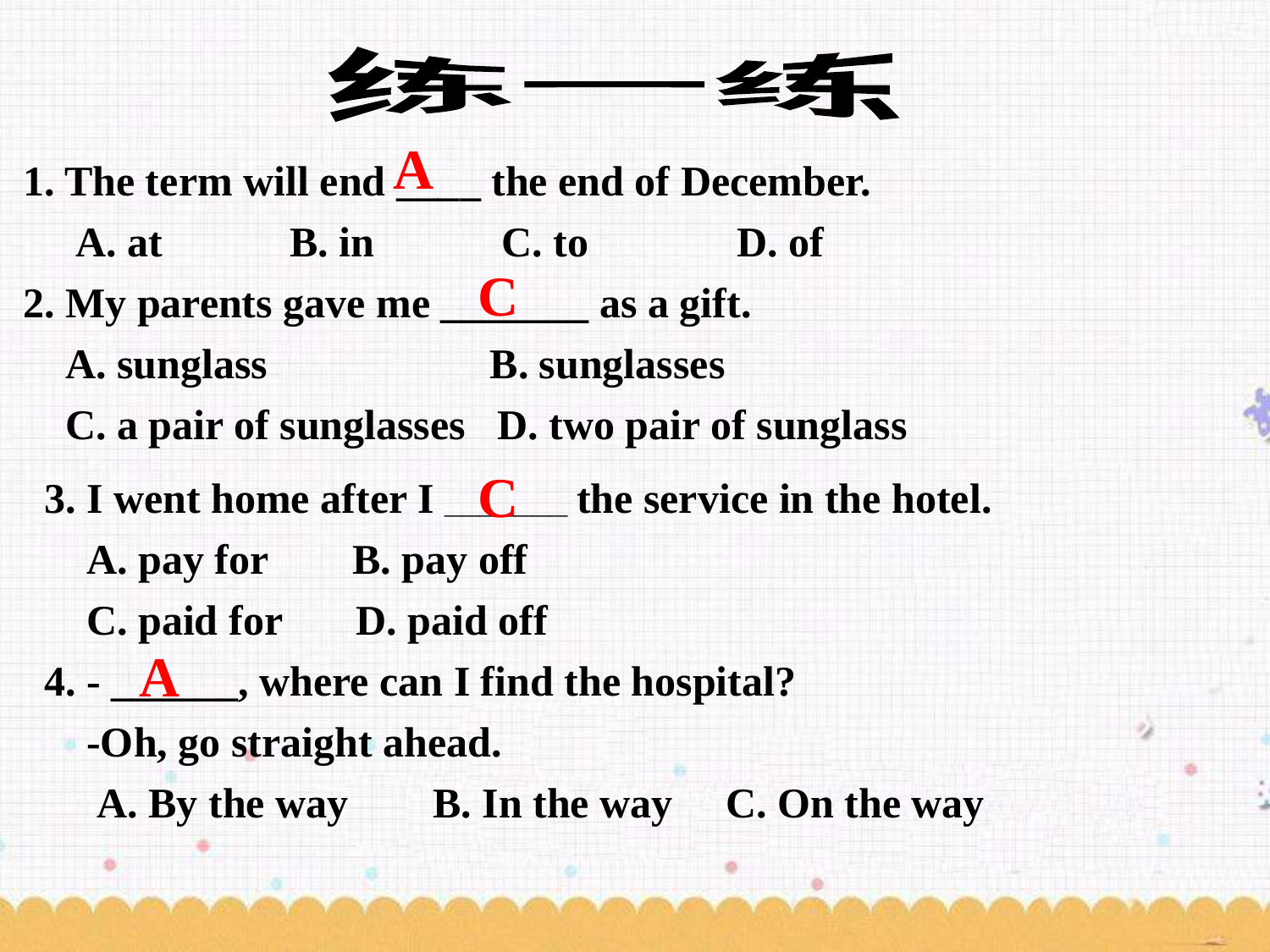

练一练
A
1. The term will end ____ the end of December.
     A. at            B. in            C. to              D. of
2. My parents gave me _______ as a gift.
    A. sunglass                     B. sunglasses
    C. a pair of sunglasses   D. two pair of sunglass

C
3. I went home after I _______ the service in the hotel.
    A. pay for        B. pay off
    C. paid for       D. paid off
4. - ______, where can I find the hospital?
    -Oh, go straight ahead.
     A. By the way        B. In the way     C. On the way
C
A